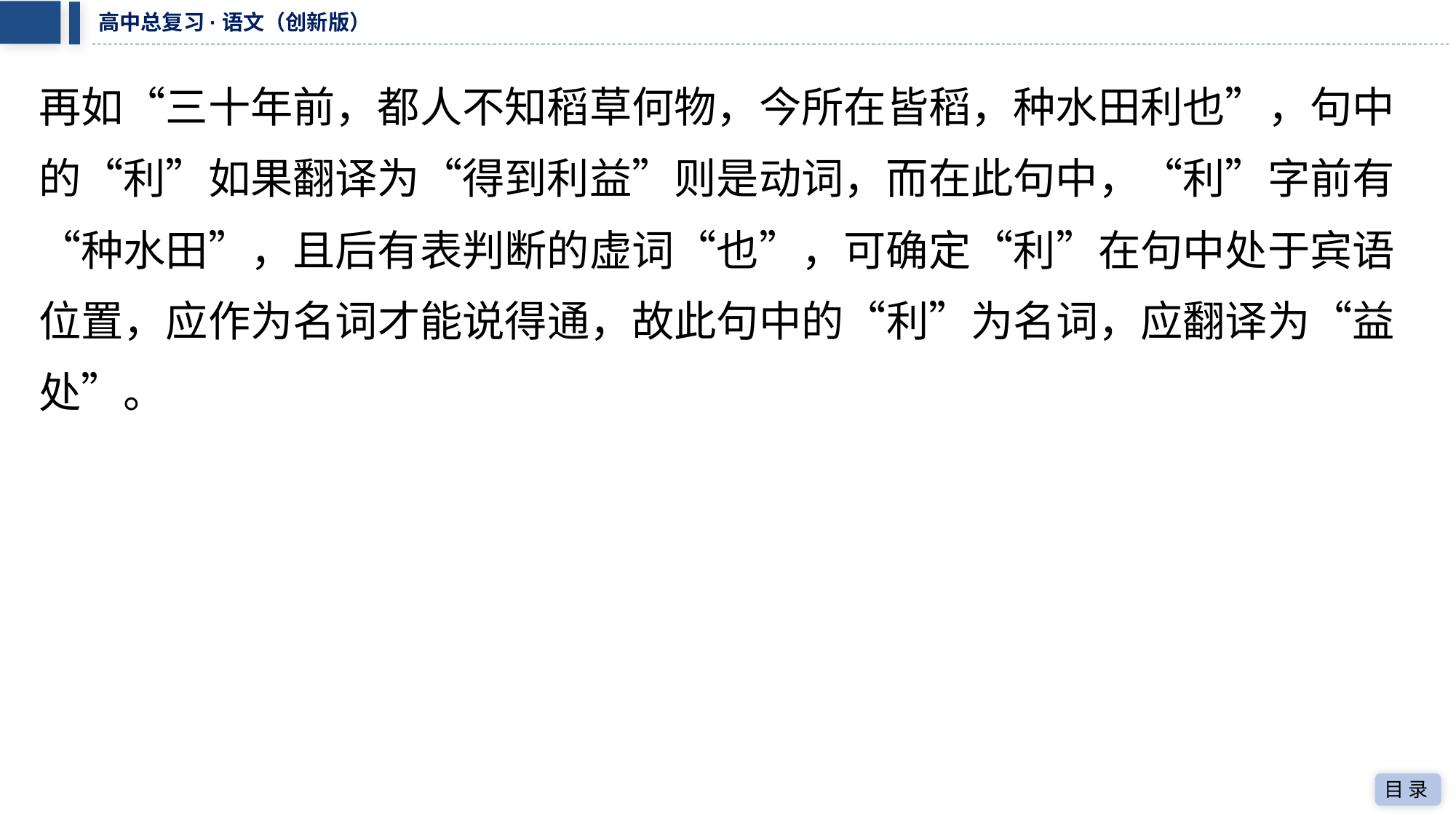

再如“三十年前，都人不知稻草何物，今所在皆稻，种水田利也”，句中
的“利”如果翻译为“得到利益”则是动词，而在此句中，“利”字前有
“种水田”，且后有表判断的虚词“也”，可确定“利”在句中处于宾语
位置，应作为名词才能说得通，故此句中的“利”为名词，应翻译为“益
处”。